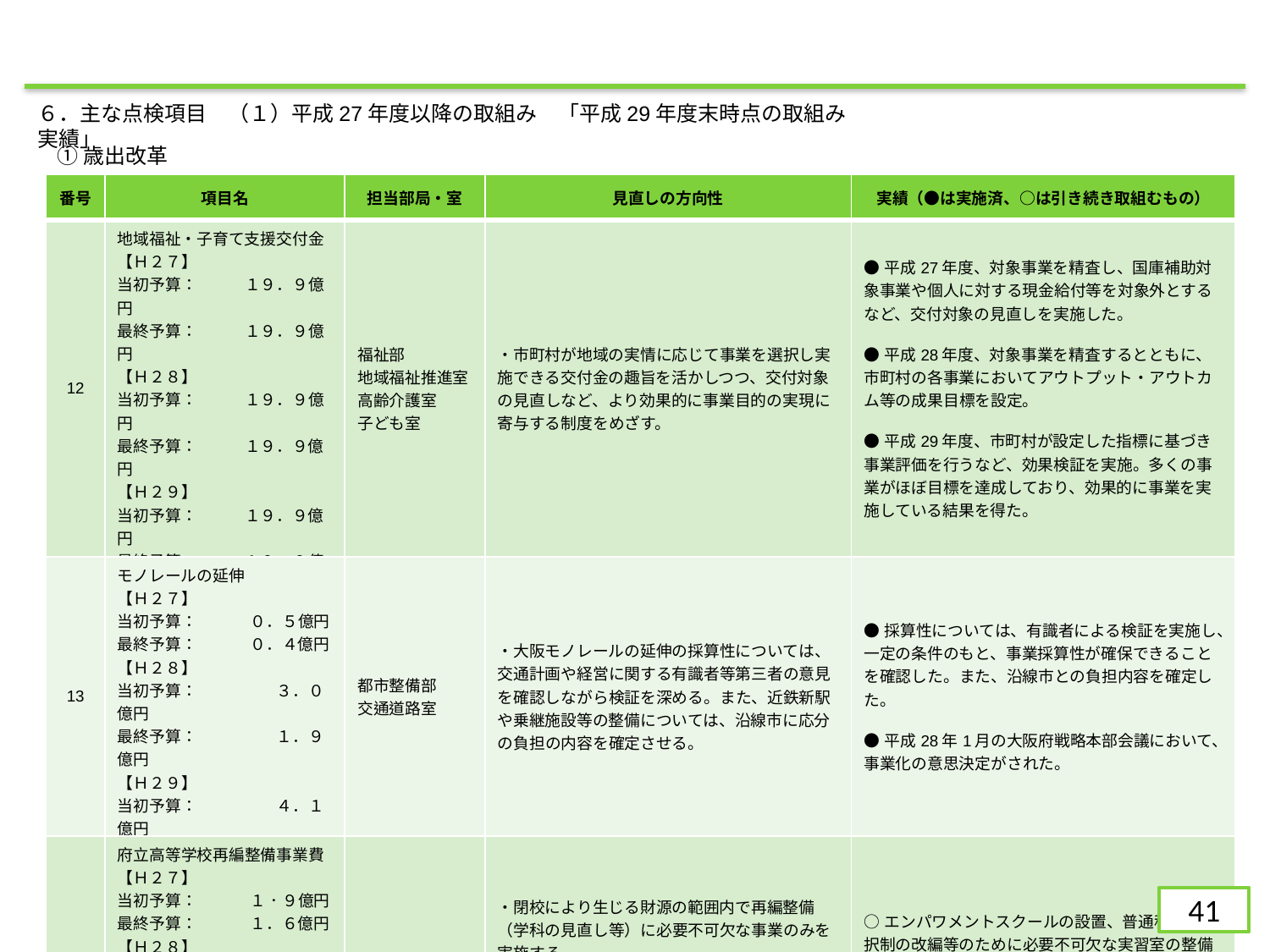

６．主な点検項目　（１）平成27年度以降の取組み　「平成29年度末時点の取組み実績」
①歳出改革
| 番号 | 項目名 | 担当部局・室 | 見直しの方向性 | 実績（●は実施済、○は引き続き取組むもの） |
| --- | --- | --- | --- | --- |
| 12 | 地域福祉・子育て支援交付金 【Ｈ２７】 当初予算：　　　１９．９億円 最終予算：　　　１９．９億円 【Ｈ２８】 当初予算：　　　１９．９億円 最終予算：　　　１９．９億円 【Ｈ２９】 当初予算：　　　１９．９億円 最終予算：　　　１９．９億円 | 福祉部 地域福祉推進室 高齢介護室 子ども室 | ・市町村が地域の実情に応じて事業を選択し実施できる交付金の趣旨を活かしつつ、交付対象の見直しなど、より効果的に事業目的の実現に寄与する制度をめざす。 | ●平成27年度、対象事業を精査し、国庫補助対象事業や個人に対する現金給付等を対象外とするなど、交付対象の見直しを実施した。 ●平成28年度、対象事業を精査するとともに、市町村の各事業においてアウトプット・アウトカム等の成果目標を設定。 ●平成29年度、市町村が設定した指標に基づき事業評価を行うなど、効果検証を実施。多くの事業がほぼ目標を達成しており、効果的に事業を実施している結果を得た。 |
| 13 | モノレールの延伸 【Ｈ２７】 当初予算：　　 ０．５億円 最終予算：　　 ０．４億円 【Ｈ２８】 当初予算：　　　　　３．０億円 最終予算：　　　　　１．９億円 【Ｈ２９】 当初予算：　　　　　４．１億円 最終予算：　　　　　３．３億円 | 都市整備部 交通道路室 | ・大阪モノレールの延伸の採算性については、交通計画や経営に関する有識者等第三者の意見を確認しながら検証を深める。また、近鉄新駅や乗継施設等の整備については、沿線市に応分の負担の内容を確定させる。 | ●採算性については、有識者による検証を実施し、一定の条件のもと、事業採算性が確保できることを確認した。また、沿線市との負担内容を確定した。 ●平成28年1月の大阪府戦略本部会議において、事業化の意思決定がされた。 |
| 14 | 府立高等学校再編整備事業費 【Ｈ２７】 当初予算：　　 １．９億円 最終予算：　　 １．６億円 【Ｈ２８】 当初予算：　　　　　１．５億円 最終予算：　　　　　１．４億円　　　　 【Ｈ２９】 当初予算：　　　　　２．９億円 最終予算：　　　　　２．５億円 | 教育庁 教育振興室 | ・閉校により生じる財源の範囲内で再編整備（学科の見直し等）に必要不可欠な事業のみを実施する。 　なお、閉校により生じる財源は将来的なものであり、不確実性が存在することから、事業の実施にあたっては、一定の見込みを精査したうえで判断を行う。 | ○エンパワメントスクールの設置、普通科総合選択制の改編等のために必要不可欠な実習室の整備や教具調達等を行った。引き続き府立高校の再編整備を実施し、それに伴う必要な事業を進めていく。 |
41